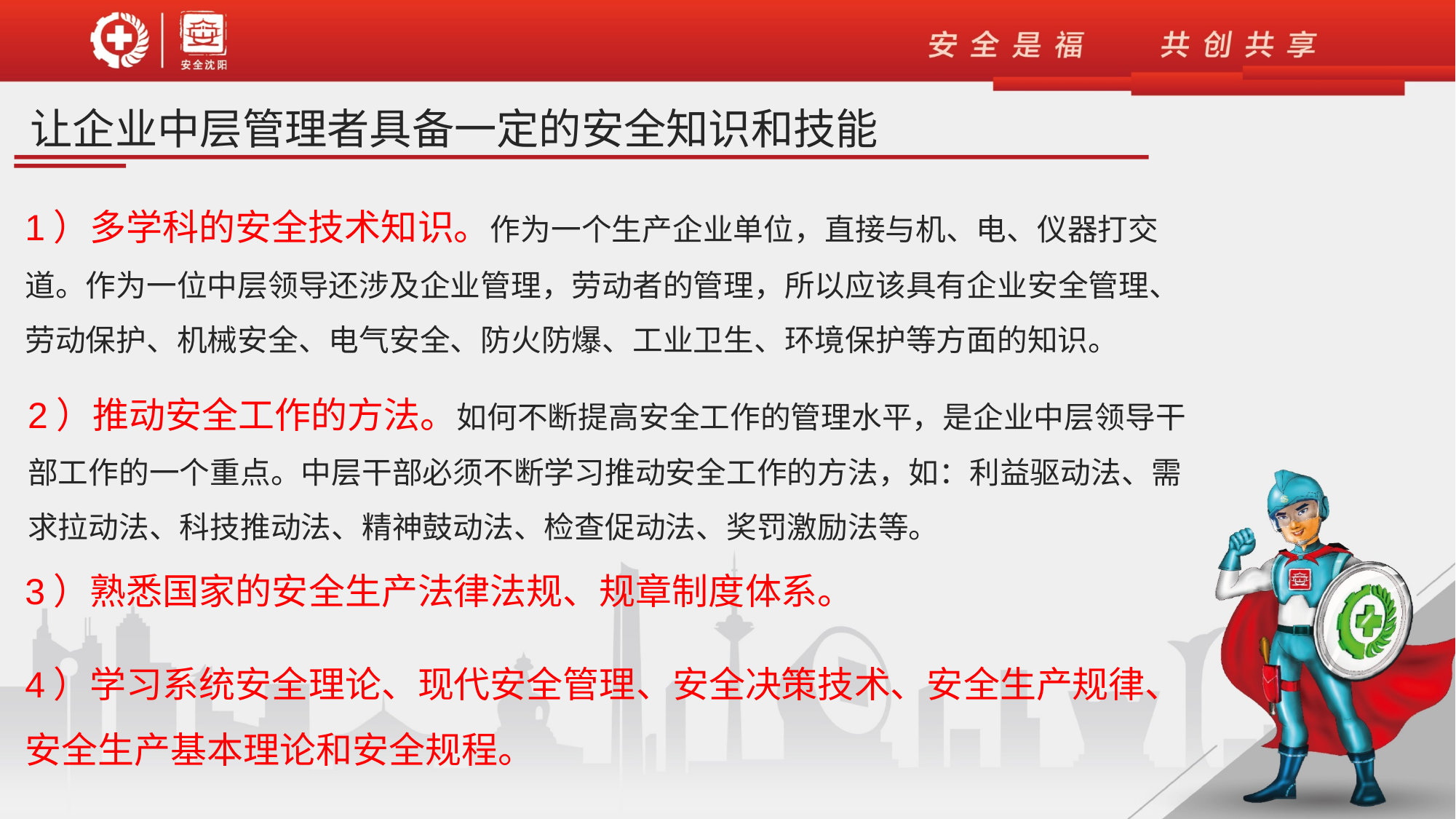

让企业中层管理者具备一定的安全知识和技能

1）多学科的安全技术知识。作为一个生产企业单位，直接与机、电、仪器打交道。作为一位中层领导还涉及企业管理，劳动者的管理，所以应该具有企业安全管理、劳动保护、机械安全、电气安全、防火防爆、工业卫生、环境保护等方面的知识。
2）推动安全工作的方法。如何不断提高安全工作的管理水平，是企业中层领导干部工作的一个重点。中层干部必须不断学习推动安全工作的方法，如：利益驱动法、需求拉动法、科技推动法、精神鼓动法、检查促动法、奖罚激励法等。
3）熟悉国家的安全生产法律法规、规章制度体系。
4）学习系统安全理论、现代安全管理、安全决策技术、安全生产规律、安全生产基本理论和安全规程。